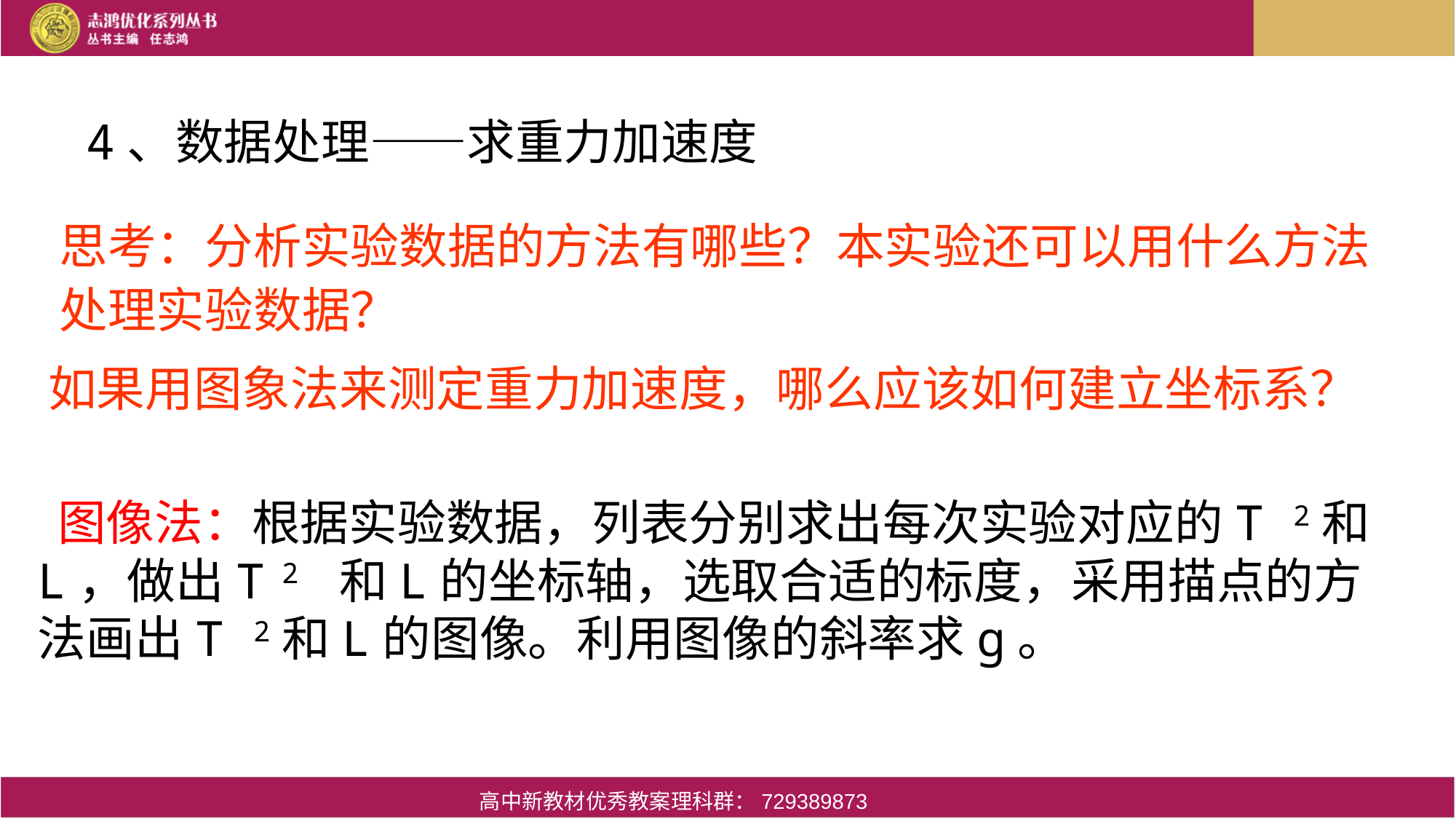

4、数据处理——求重力加速度
思考：分析实验数据的方法有哪些？本实验还可以用什么方法处理实验数据？
如果用图象法来测定重力加速度，哪么应该如何建立坐标系？
 图像法：根据实验数据，列表分别求出每次实验对应的T 2和L，做出T 2 和L的坐标轴，选取合适的标度，采用描点的方法画出T 2和L的图像。利用图像的斜率求g。